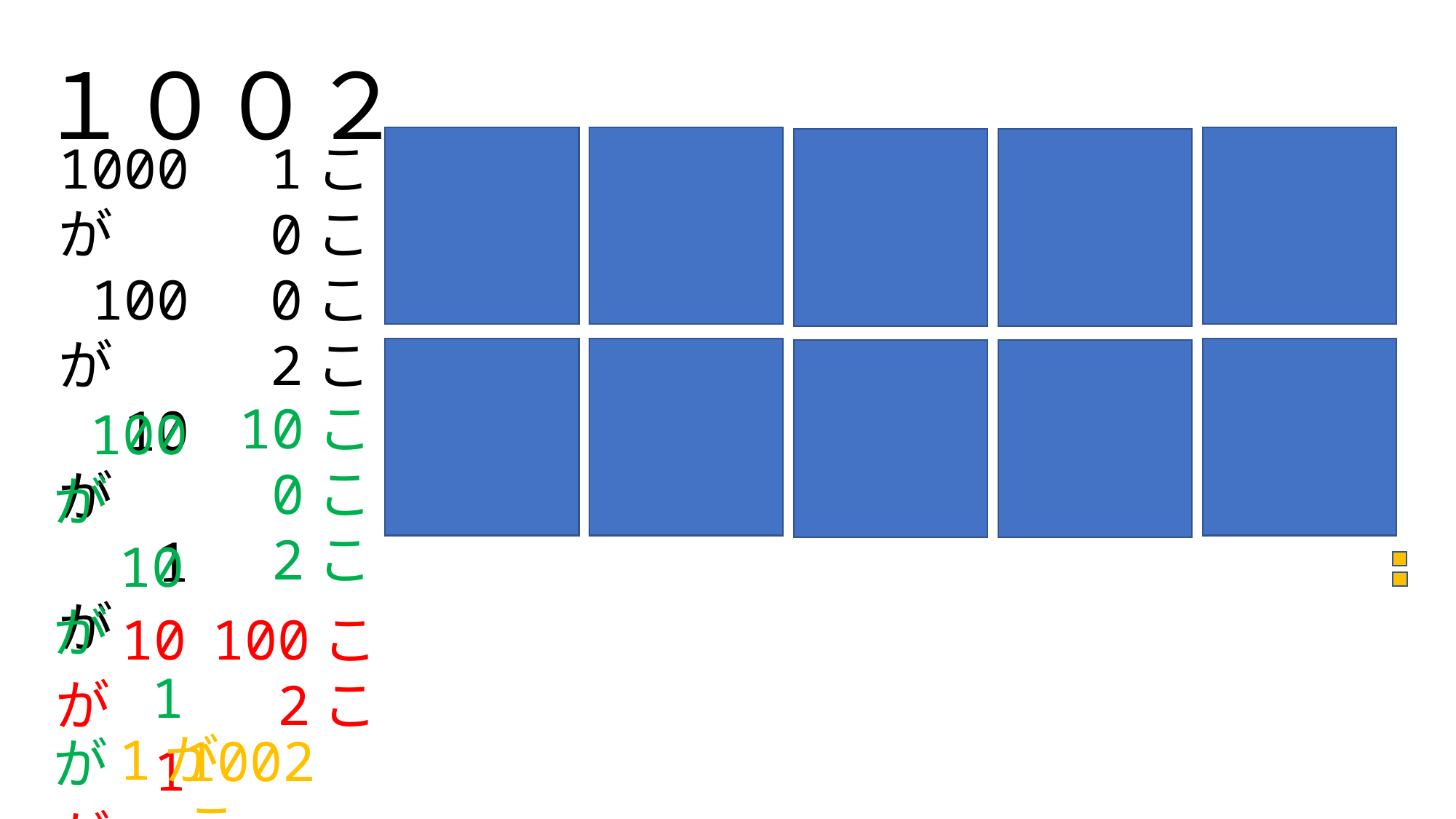

１００２

 1こ
 0こ
 0こ
 2こ

1000が
 100が
  10が
   1が

 100が
  10が
   1が
10こ
 0こ
 2こ

  10が
   1が
100こ
  2こ
  1が
1002こ